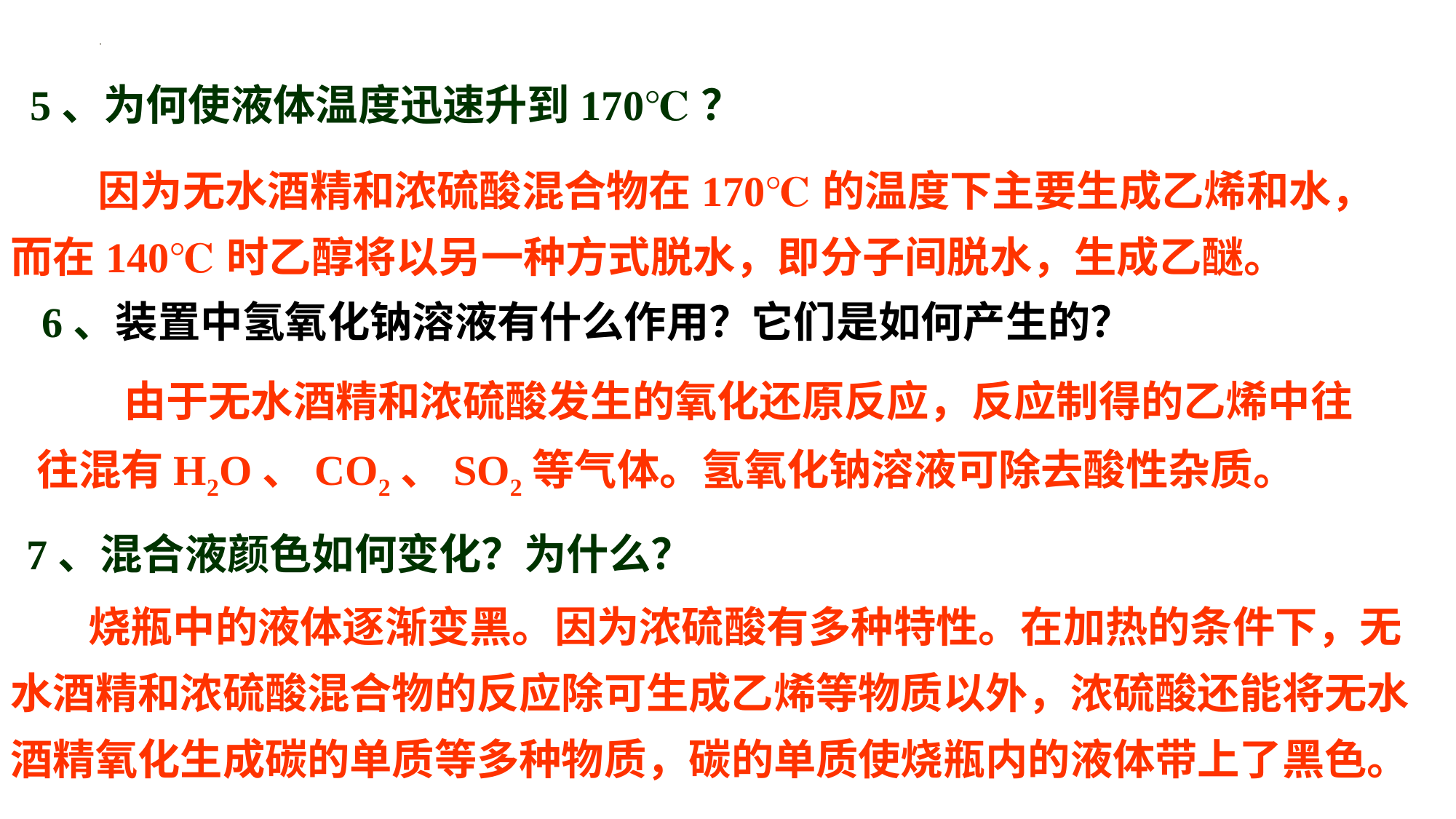

5、为何使液体温度迅速升到170℃？
        因为无水酒精和浓硫酸混合物在170℃的温度下主要生成乙烯和水，而在140℃时乙醇将以另一种方式脱水，即分子间脱水，生成乙醚。
6、装置中氢氧化钠溶液有什么作用？它们是如何产生的？
        由于无水酒精和浓硫酸发生的氧化还原反应，反应制得的乙烯中往往混有H2O、CO2、SO2等气体。氢氧化钠溶液可除去酸性杂质。
7、混合液颜色如何变化？为什么？
       烧瓶中的液体逐渐变黑。因为浓硫酸有多种特性。在加热的条件下，无水酒精和浓硫酸混合物的反应除可生成乙烯等物质以外，浓硫酸还能将无水酒精氧化生成碳的单质等多种物质，碳的单质使烧瓶内的液体带上了黑色。